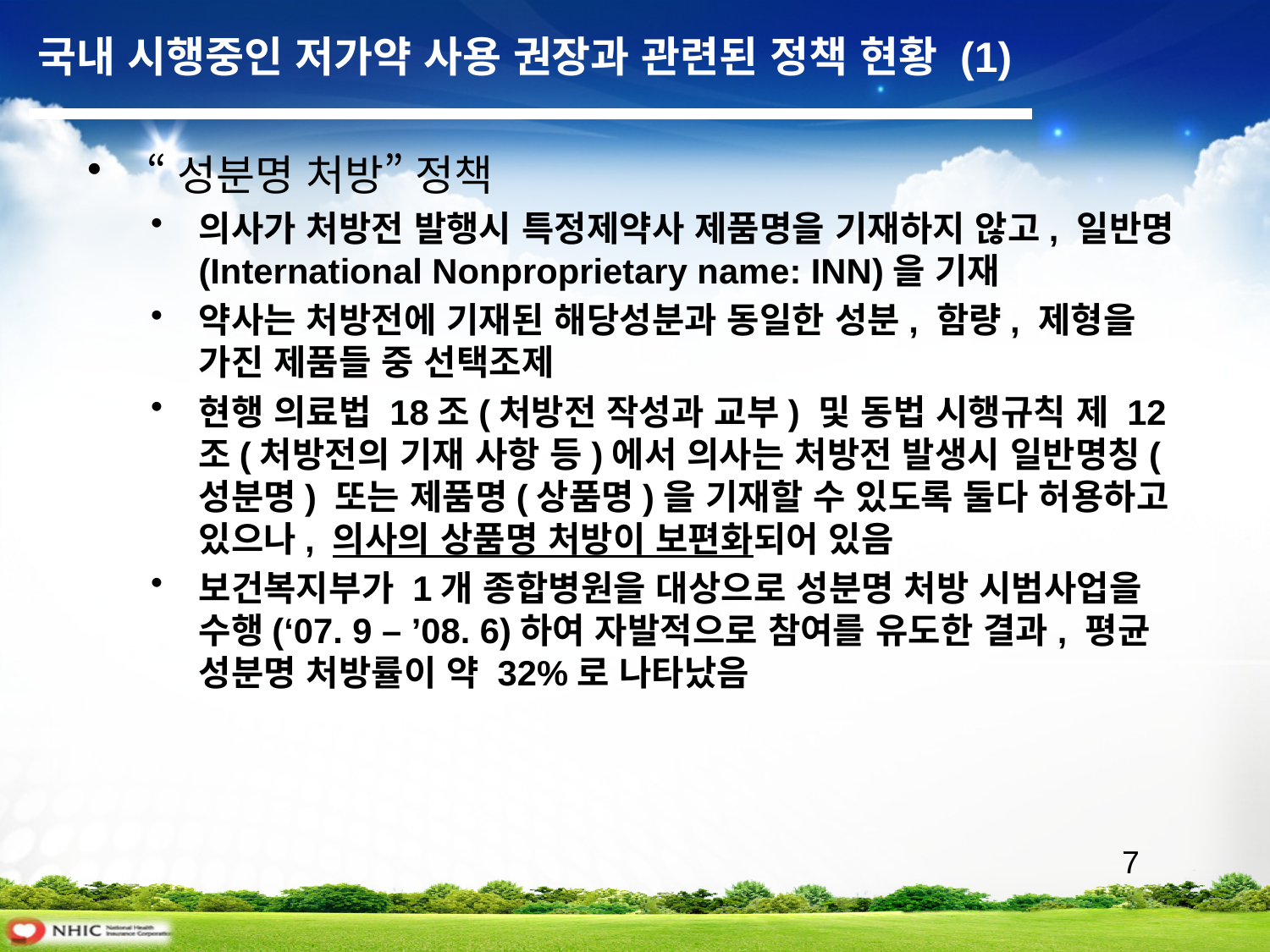

국내 시행중인 저가약 사용 권장과 관련된 정책 현황 (1)
 “성분명 처방” 정책
의사가 처방전 발행시 특정제약사 제품명을 기재하지 않고, 일반명(International Nonproprietary name: INN)을 기재
약사는 처방전에 기재된 해당성분과 동일한 성분, 함량, 제형을 가진 제품들 중 선택조제
현행 의료법 18조(처방전 작성과 교부) 및 동법 시행규칙 제 12조(처방전의 기재 사항 등)에서 의사는 처방전 발생시 일반명칭(성분명) 또는 제품명(상품명)을 기재할 수 있도록 둘다 허용하고 있으나, 의사의 상품명 처방이 보편화되어 있음
보건복지부가 1개 종합병원을 대상으로 성분명 처방 시범사업을 수행(‘07. 9 – ’08. 6)하여 자발적으로 참여를 유도한 결과, 평균 성분명 처방률이 약 32%로 나타났음

                       7